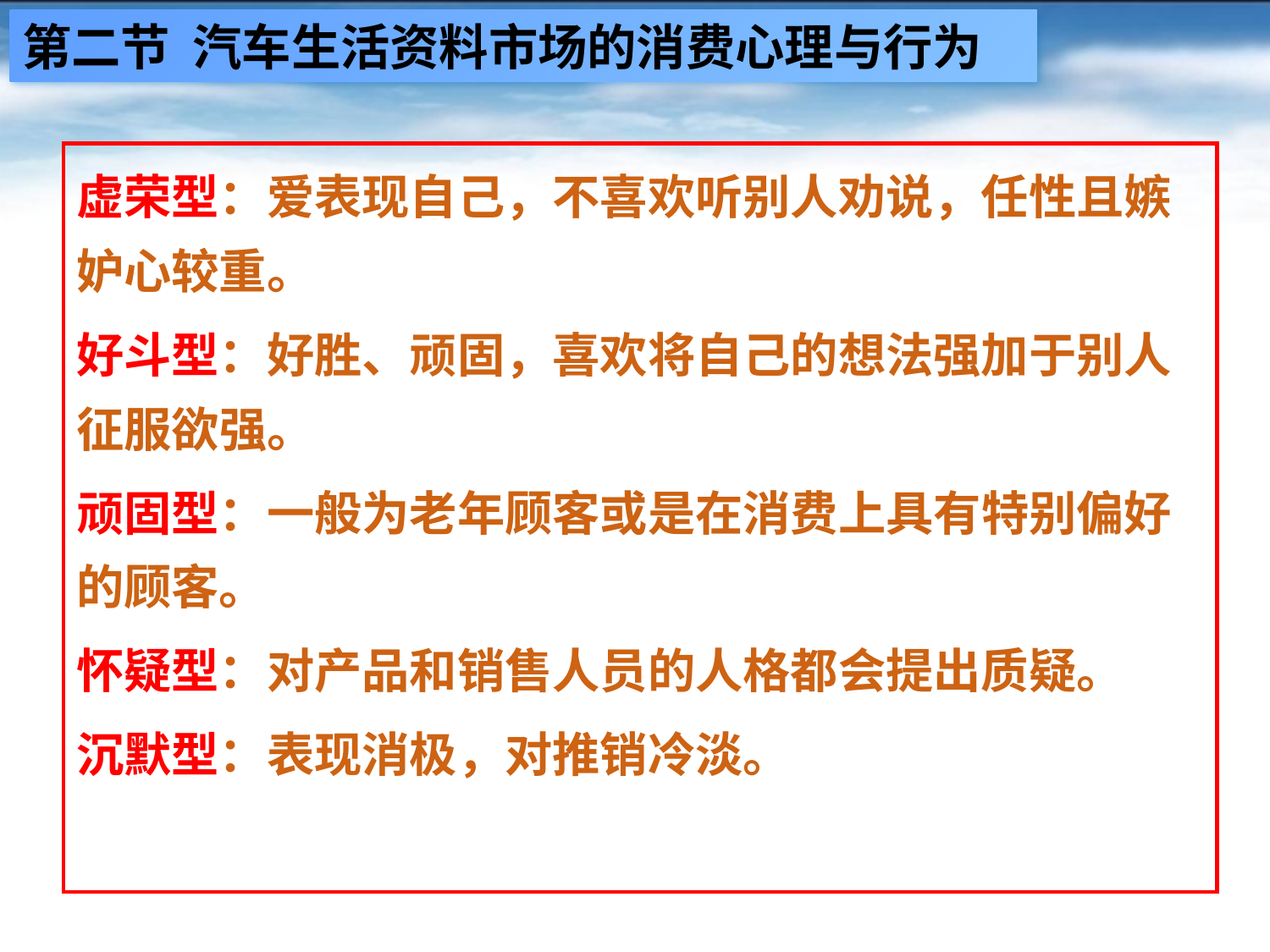

第二节  汽车生活资料市场的消费心理与行为
虚荣型：爱表现自己，不喜欢听别人劝说，任性且嫉妒心较重。
好斗型：好胜、顽固，喜欢将自己的想法强加于别人征服欲强。
顽固型：一般为老年顾客或是在消费上具有特别偏好的顾客。
怀疑型：对产品和销售人员的人格都会提出质疑。
沉默型：表现消极，对推销冷淡。